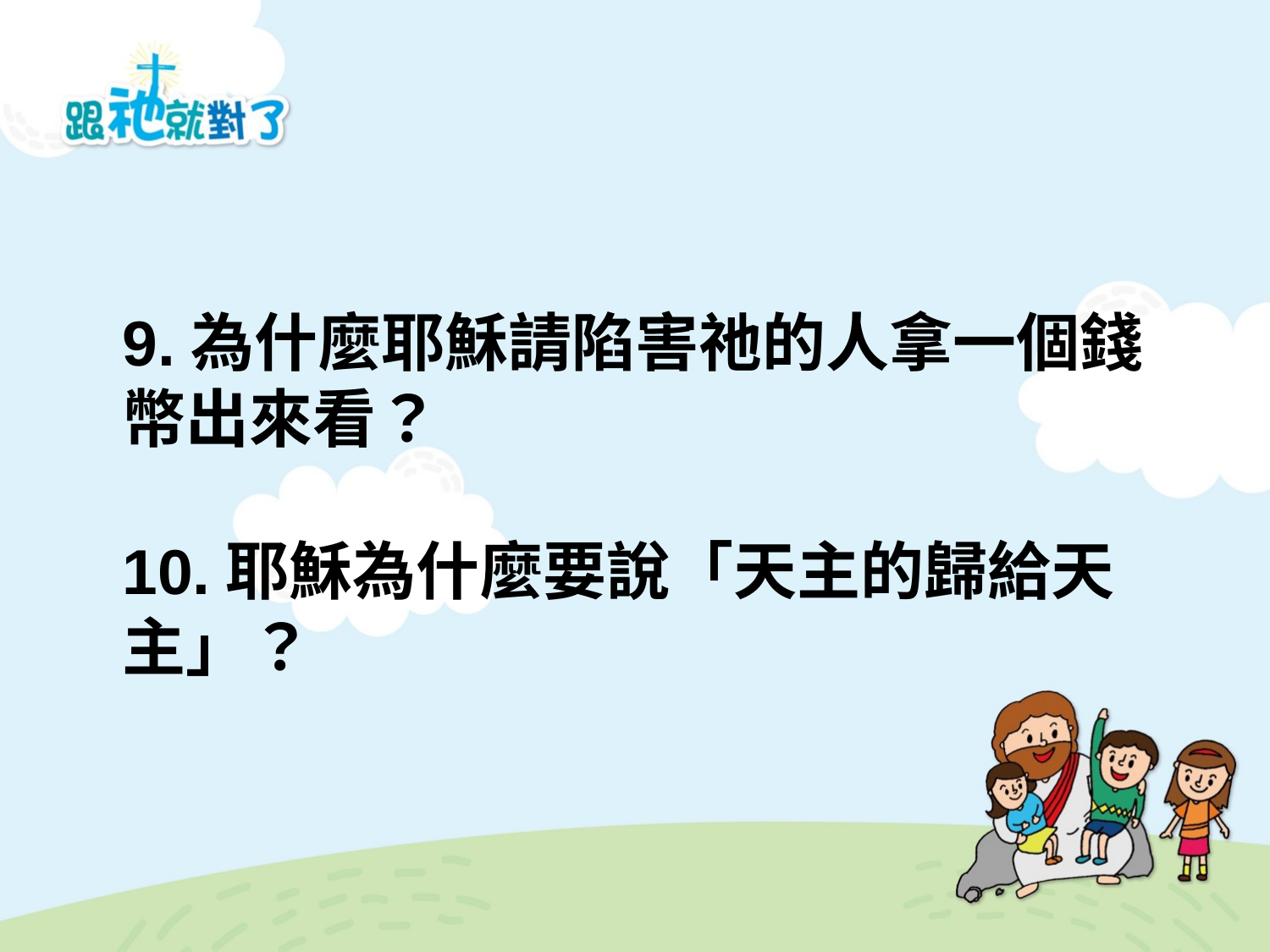

9.為什麼耶穌請陷害祂的人拿一個錢幣出來看？

10.耶穌為什麼要說「天主的歸給天主」？